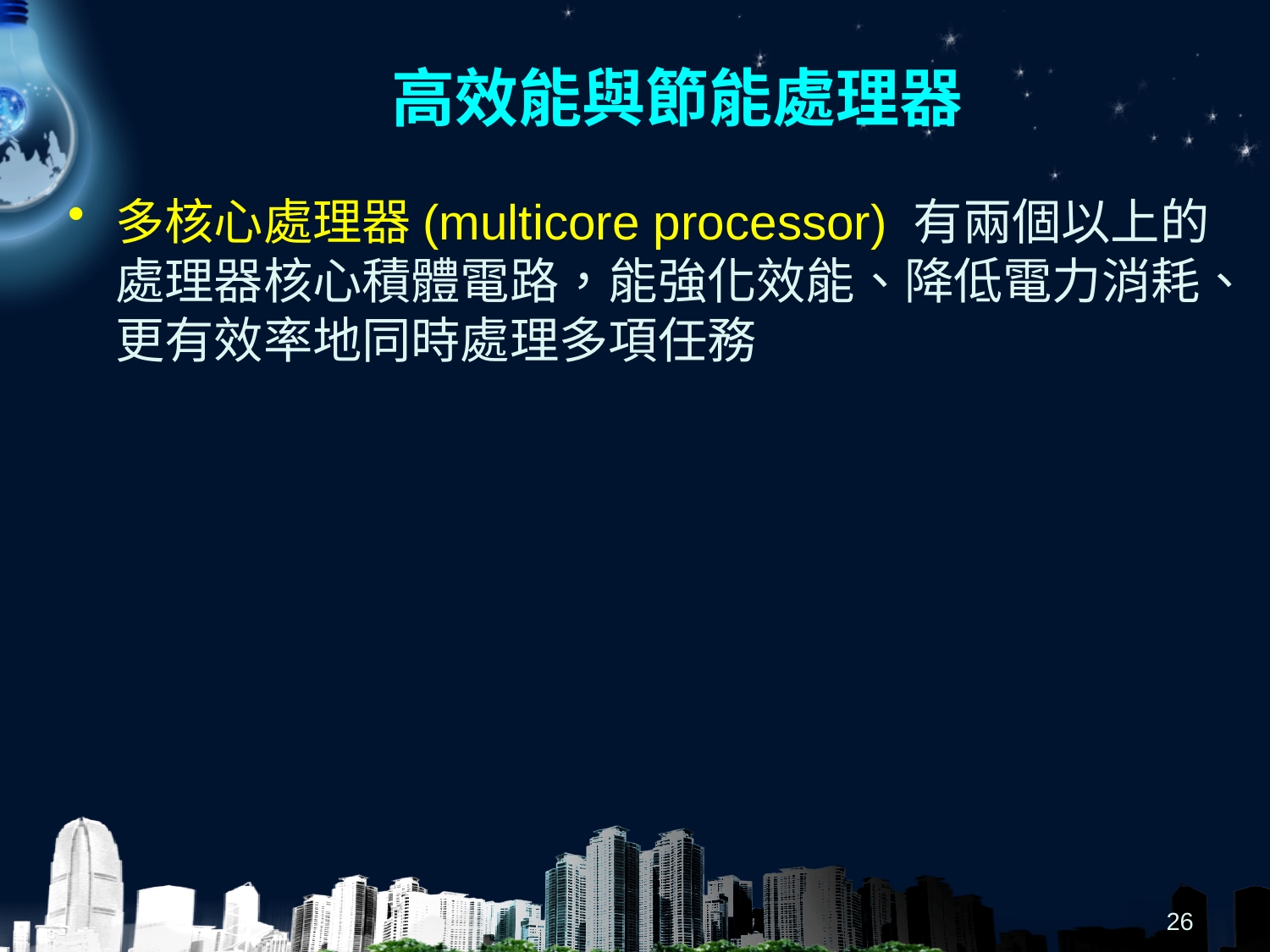

# 高效能與節能處理器
多核心處理器(multicore processor) 有兩個以上的處理器核心積體電路，能強化效能、降低電力消耗、更有效率地同時處理多項任務
26